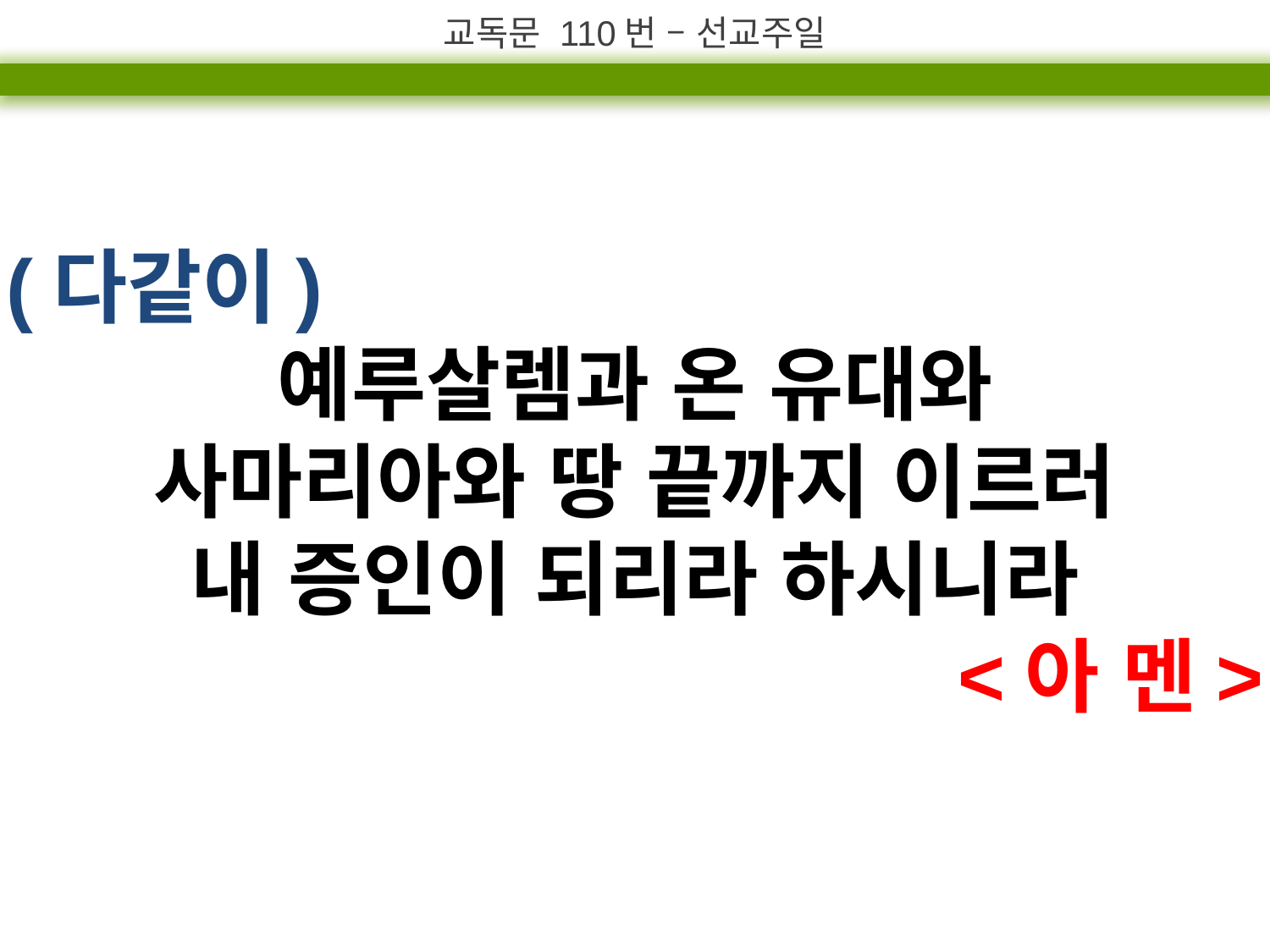

교독문 110번 – 선교주일

(다같이)
예루살렘과 온 유대와
사마리아와 땅 끝까지 이르러
내 증인이 되리라 하시니라
<아 멘>